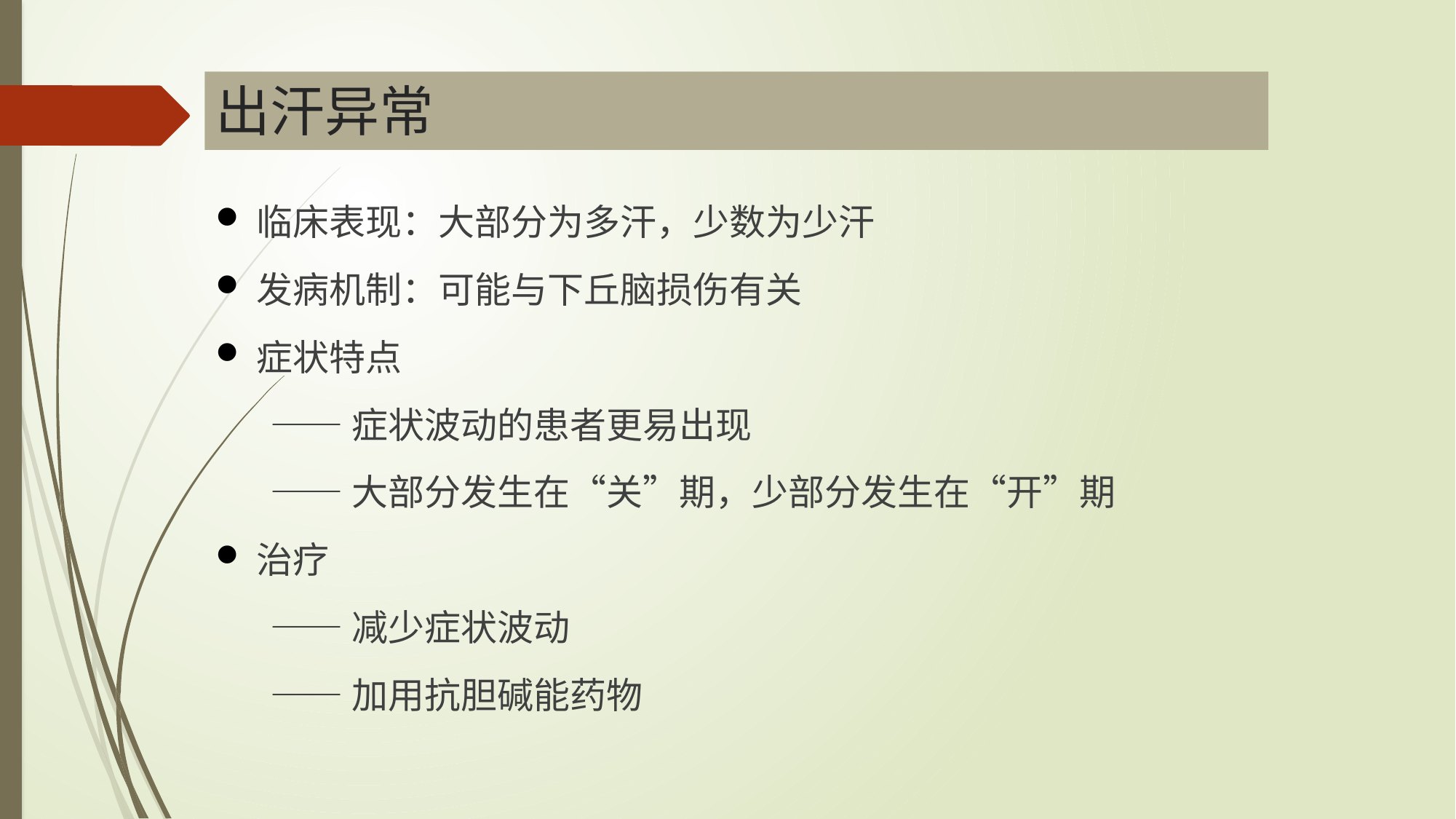

# 出汗异常
临床表现：大部分为多汗，少数为少汗
发病机制：可能与下丘脑损伤有关
症状特点
——症状波动的患者更易出现
——大部分发生在“关”期，少部分发生在“开”期
治疗
——减少症状波动
——加用抗胆碱能药物